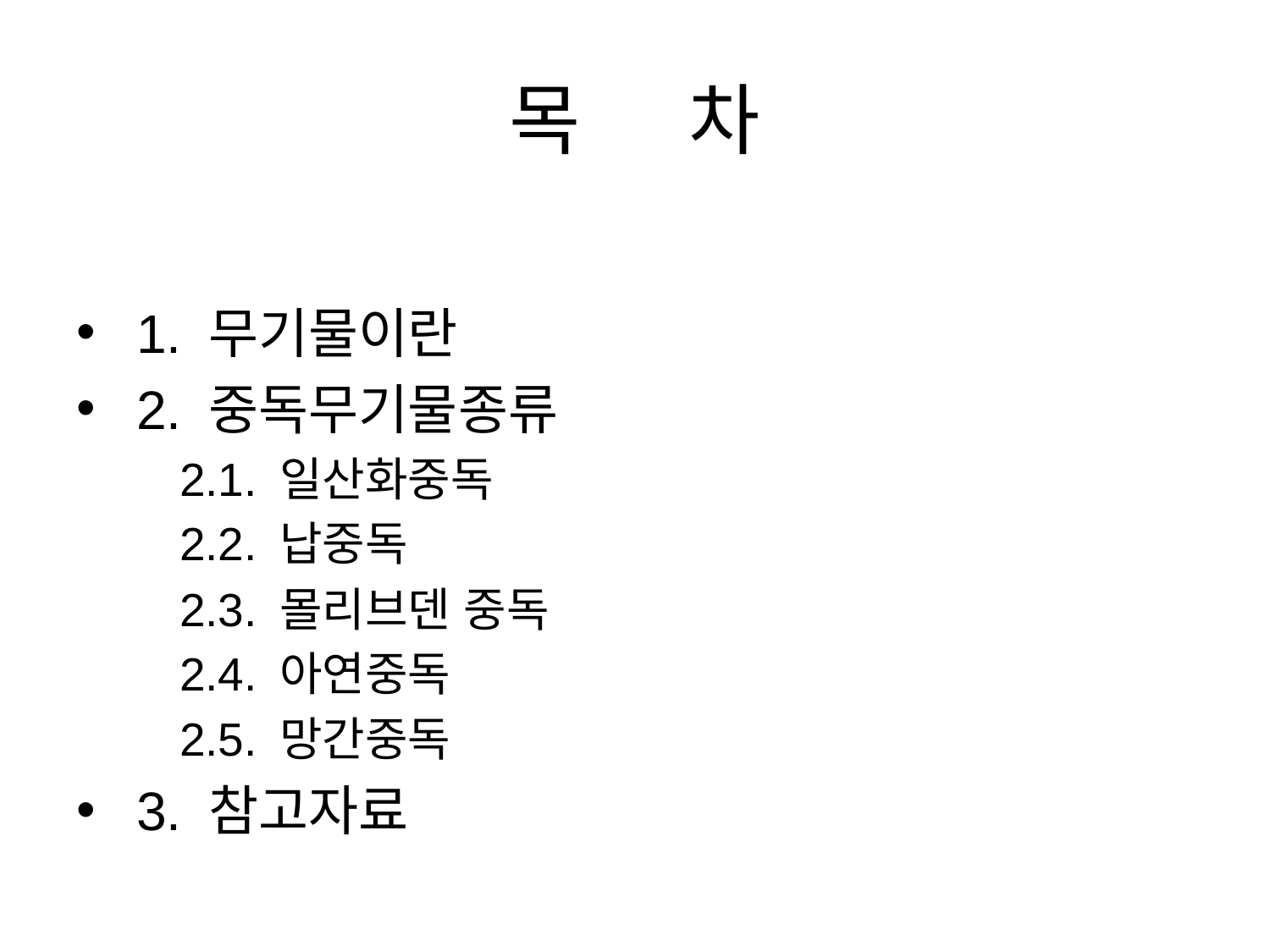

# 목     차

 1. 무기물이란
 2. 중독무기물종류
        2.1. 일산화중독
        2.2. 납중독
        2.3. 몰리브덴 중독
        2.4. 아연중독
        2.5. 망간중독
 3. 참고자료